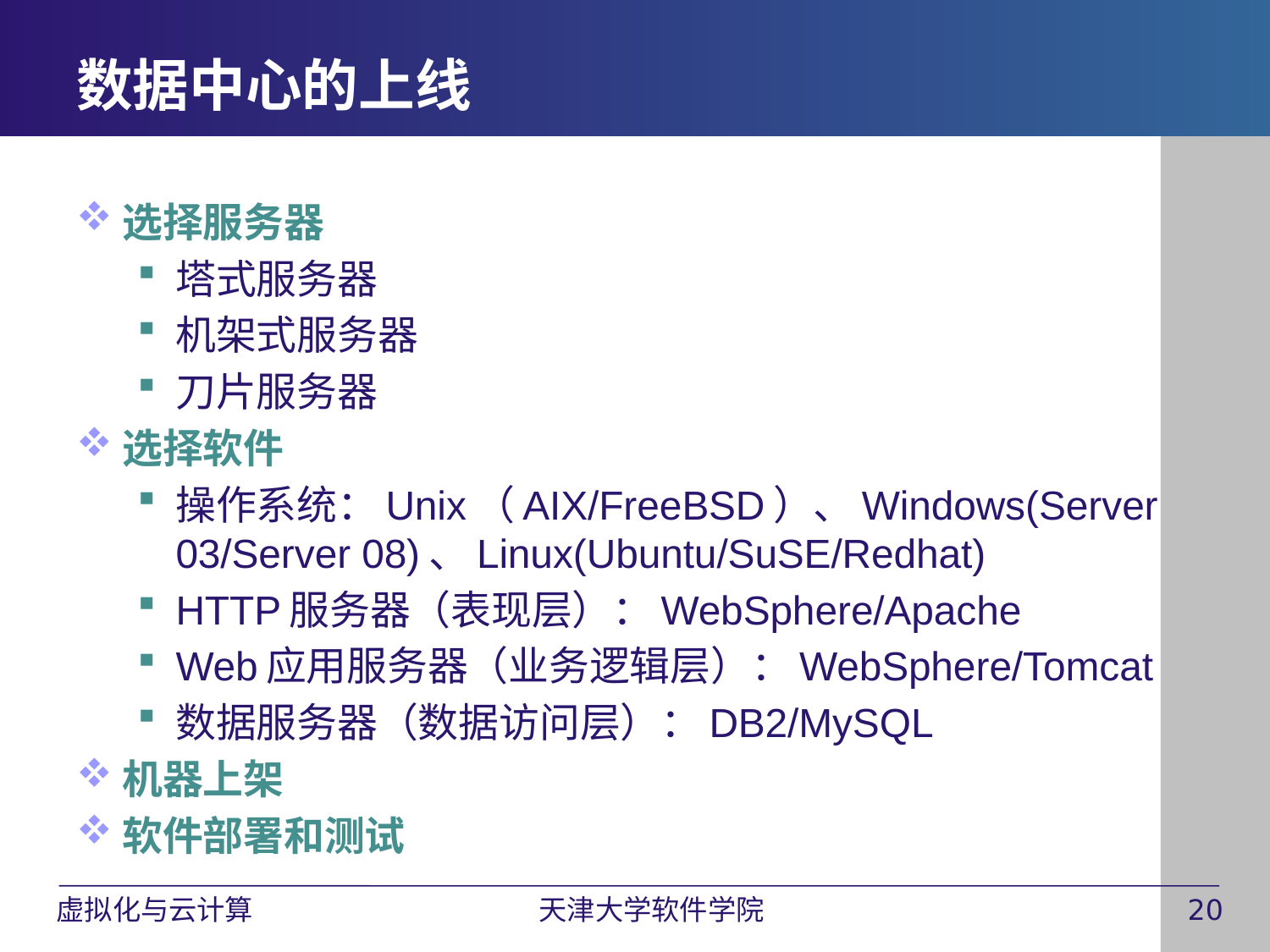

# 数据中心的上线
选择服务器
塔式服务器
机架式服务器
刀片服务器
选择软件
操作系统：Unix（AIX/FreeBSD）、Windows(Server 03/Server 08)、Linux(Ubuntu/SuSE/Redhat)
HTTP服务器（表现层）：WebSphere/Apache
Web应用服务器（业务逻辑层）：WebSphere/Tomcat
数据服务器（数据访问层）：DB2/MySQL
机器上架
软件部署和测试